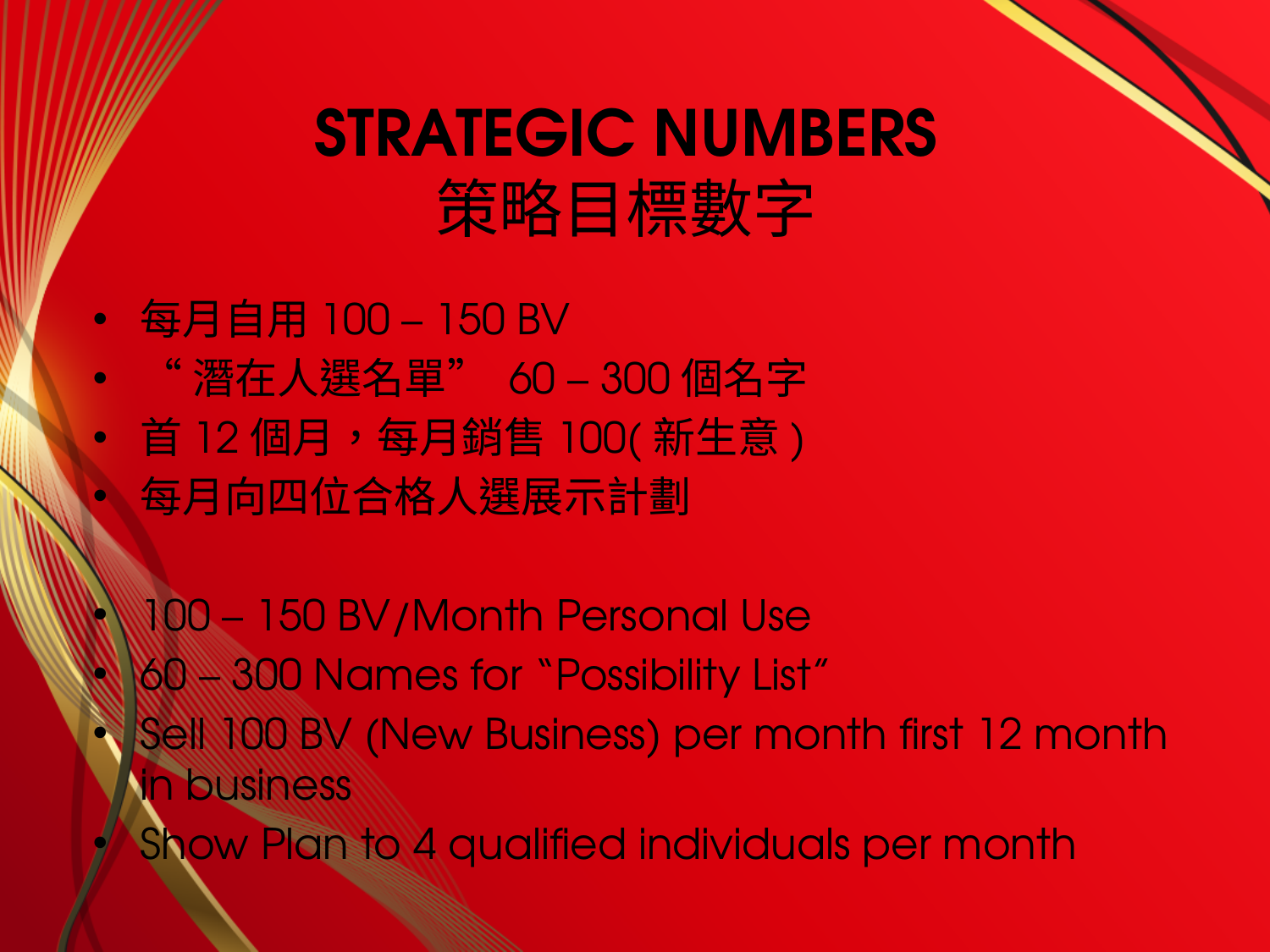

# Strategic numbers 策略目標數字
每月自用100 – 150 BV
“潛在人選名單” 60 – 300個名字
首12個月，每月銷售100(新生意)
每月向四位合格人選展示計劃

100 – 150 BV/Month Personal Use
60 – 300 Names for “Possibility List”
Sell 100 BV (New Business) per month first 12 month in business
Show Plan to 4 qualified individuals per month